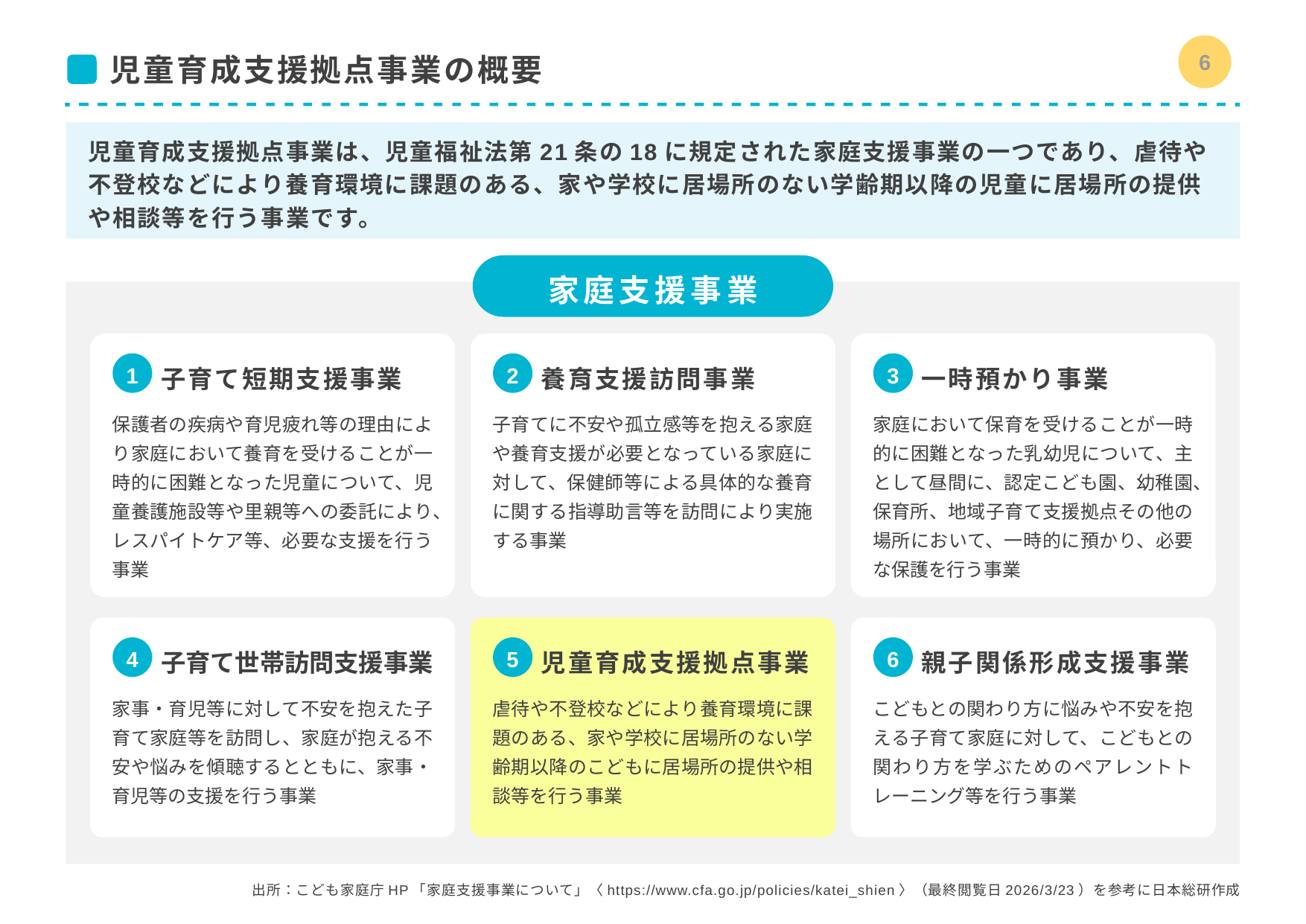

6
# 児童育成支援拠点事業の概要
児童育成支援拠点事業は、児童福祉法第21条の18に規定された家庭支援事業の一つであり、虐待や不登校などにより養育環境に課題のある、家や学校に居場所のない学齢期以降の児童に居場所の提供や相談等を行う事業です。
家庭支援事業

1
子育て短期支援事業
2
養育支援訪問事業
3
一時預かり事業
保護者の疾病や育児疲れ等の理由により家庭において養育を受けることが一時的に困難となった児童について、児童養護施設等や里親等への委託により、レスパイトケア等、必要な支援を行う事業
子育てに不安や孤立感等を抱える家庭や養育支援が必要となっている家庭に対して、保健師等による具体的な養育に関する指導助言等を訪問により実施する事業
家庭において保育を受けることが一時的に困難となった乳幼児について、主として昼間に、認定こども園、幼稚園、保育所、地域子育て支援拠点その他の場所において、一時的に預かり、必要な保護を行う事業

4
子育て世帯訪問支援事業
5
児童育成支援拠点事業
6
親子関係形成支援事業
家事・育児等に対して不安を抱えた子育て家庭等を訪問し、家庭が抱える不安や悩みを傾聴するとともに、家事・育児等の支援を行う事業
虐待や不登校などにより養育環境に課題のある、家や学校に居場所のない学齢期以降のこどもに居場所の提供や相談等を行う事業
こどもとの関わり方に悩みや不安を抱える子育て家庭に対して、こどもとの関わり方を学ぶためのペアレントトレーニング等を行う事業
出所：こども家庭庁HP「家庭支援事業について」〈https://www.cfa.go.jp/policies/katei_shien〉（最終閲覧日2026/3/23）を参考に日本総研作成